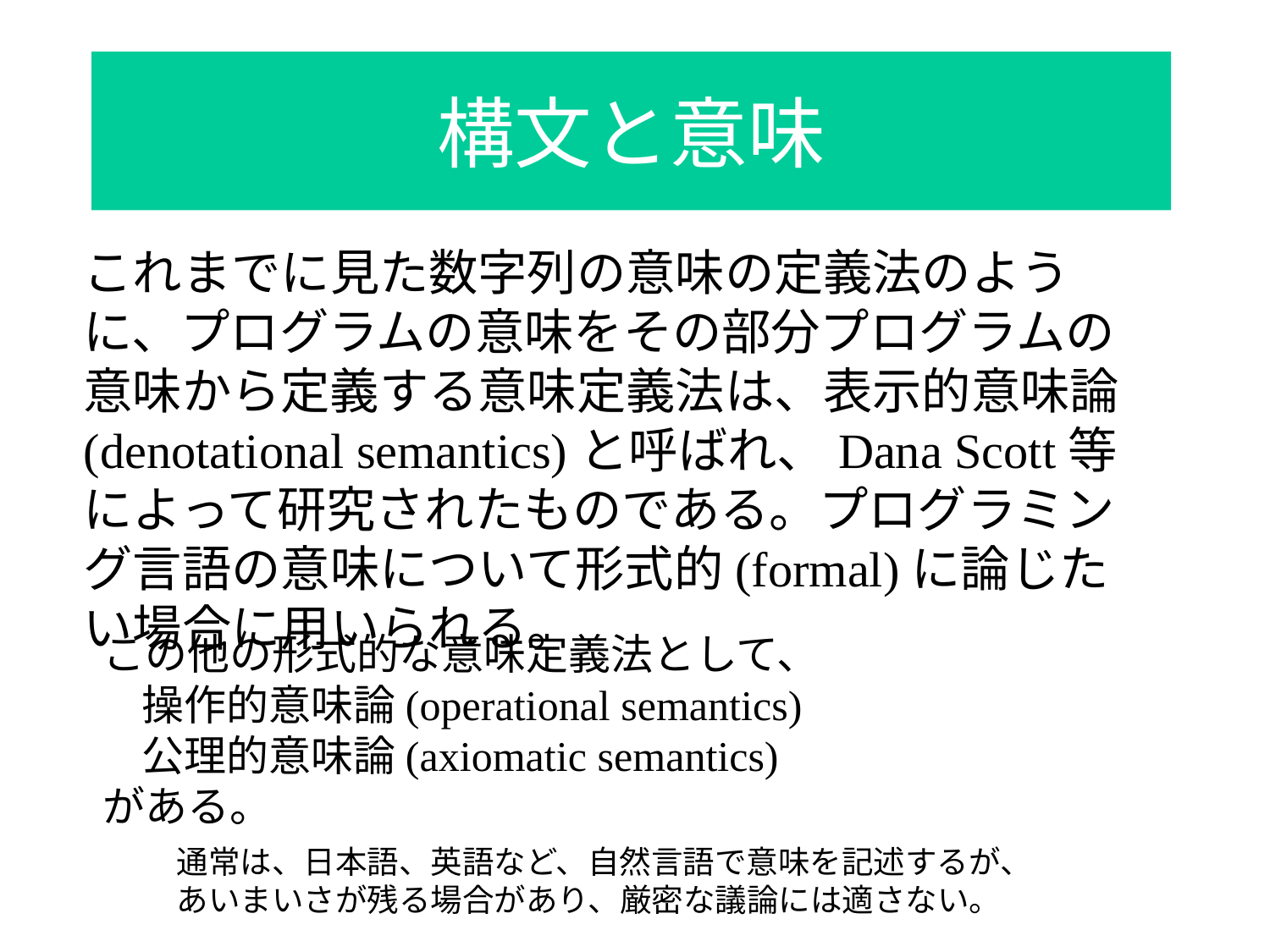

# 構文と意味
これまでに見た数字列の意味の定義法のように、プログラムの意味をその部分プログラムの意味から定義する意味定義法は、表示的意味論(denotational semantics)と呼ばれ、Dana Scott等によって研究されたものである。プログラミング言語の意味について形式的(formal)に論じたい場合に用いられる。
この他の形式的な意味定義法として、
   操作的意味論(operational semantics)
   公理的意味論(axiomatic semantics)
がある。
通常は、日本語、英語など、自然言語で意味を記述するが、
あいまいさが残る場合があり、厳密な議論には適さない。